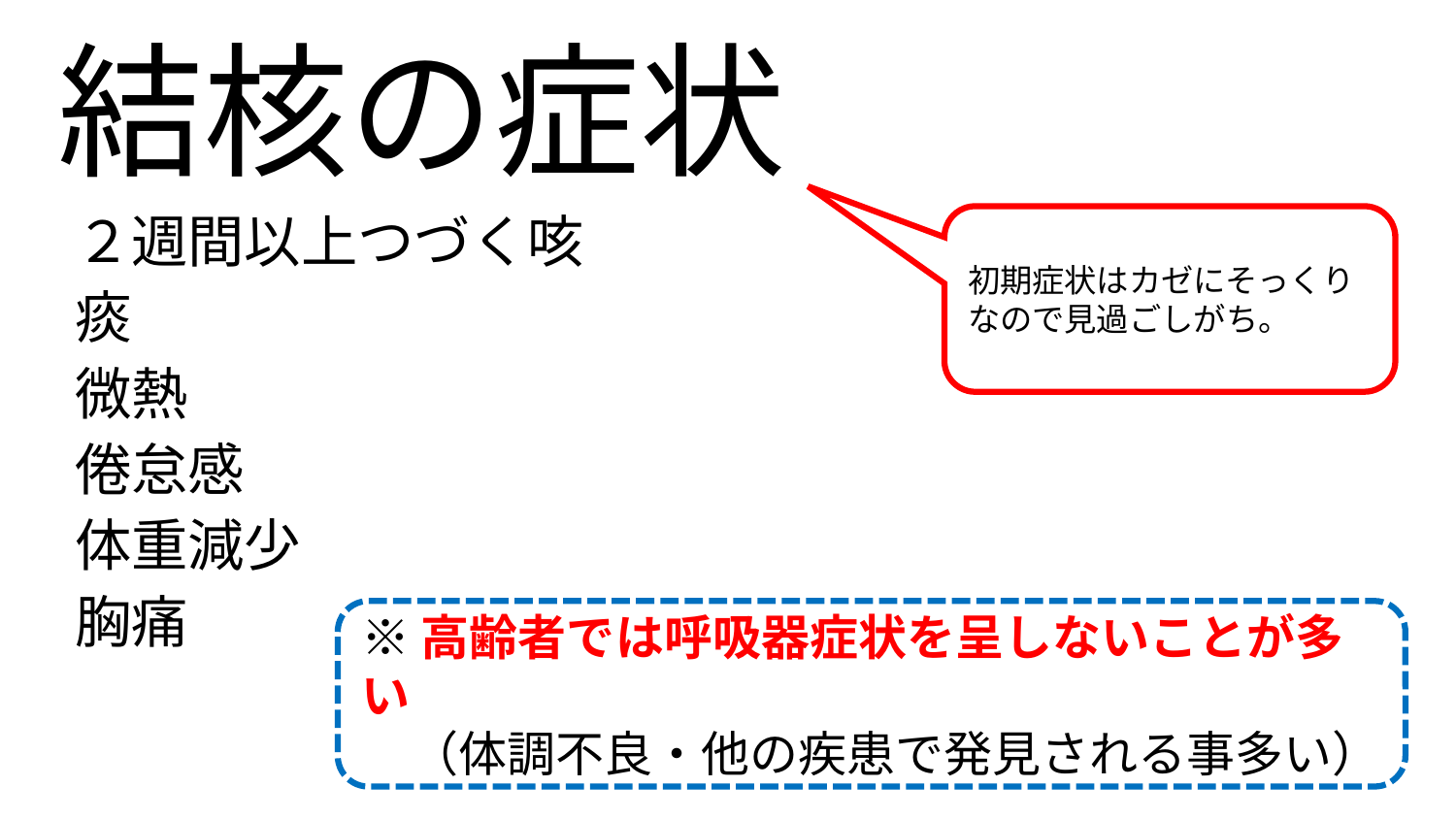

# 結核の症状
２週間以上つづく咳
痰
微熱
倦怠感
体重減少
胸痛
初期症状はカゼにそっくり
なので見過ごしがち。
※高齢者では呼吸器症状を呈しないことが多い
　（体調不良・他の疾患で発見される事多い）